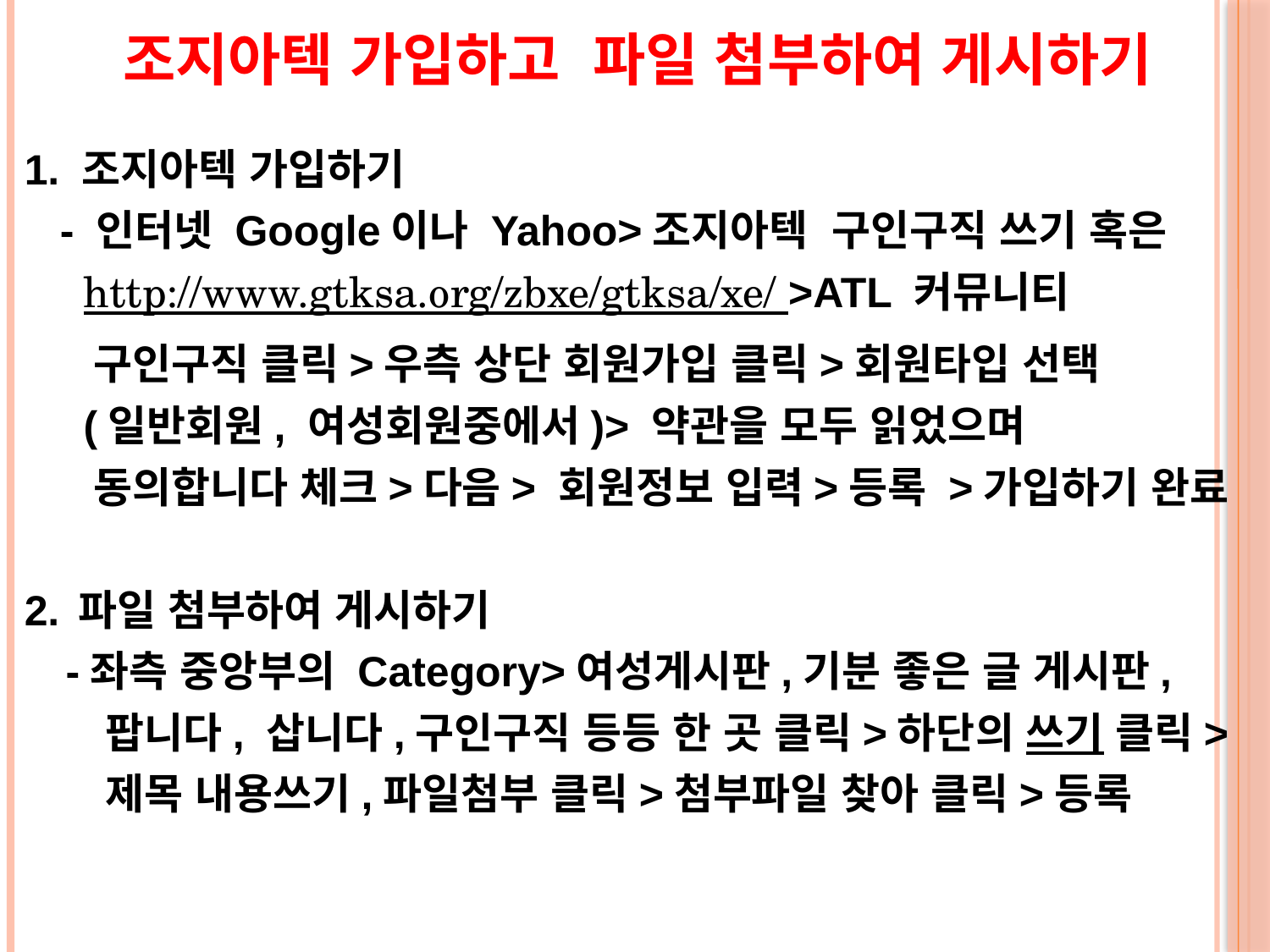

조지아텍 가입하고  파일 첨부하여 게시하기
 1. 조지아텍 가입하기
    - 인터넷 Google이나 Yahoo>조지아텍  구인구직 쓰기 혹은
      http://www.gtksa.org/zbxe/gtksa/xe/ >ATL 커뮤니티
      구인구직 클릭>우측 상단 회원가입 클릭>회원타입 선택
      (일반회원, 여성회원중에서)> 약관을 모두 읽었으며
      동의합니다 체크>다음> 회원정보 입력>등록 >가입하기 완료

 2. 파일 첨부하여 게시하기
     -좌측 중앙부의 Category>여성게시판,기분 좋은 글 게시판,
       팝니다, 삽니다,구인구직 등등 한 곳 클릭>하단의 쓰기 클릭>
       제목 내용쓰기,파일첨부 클릭>첨부파일 찾아 클릭>등록